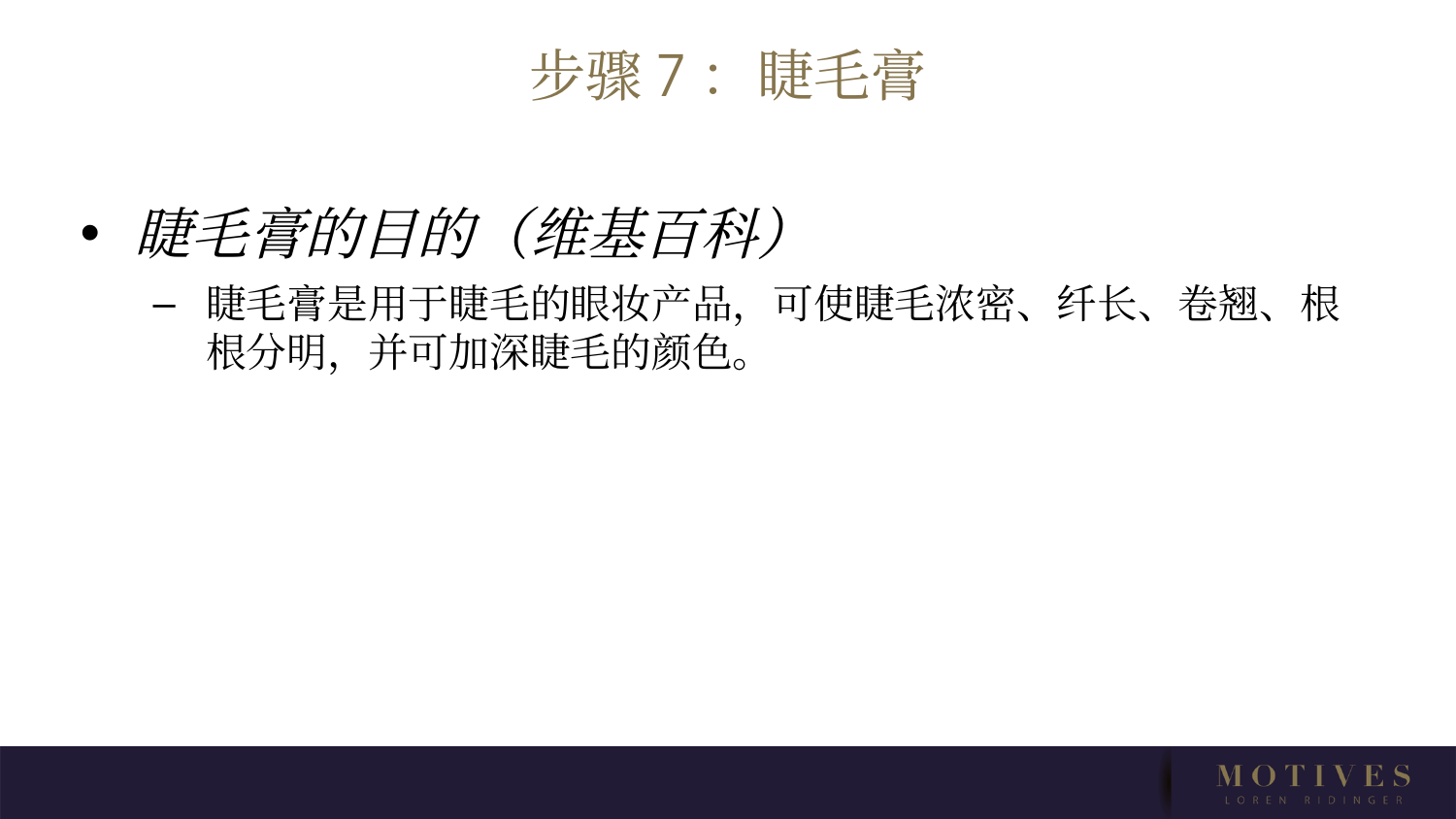

# 步骤7：睫毛膏
睫毛膏的目的（维基百科）
睫毛膏是用于睫毛的眼妆产品，可使睫毛浓密、纤长、卷翘、根根分明，并可加深睫毛的颜色。